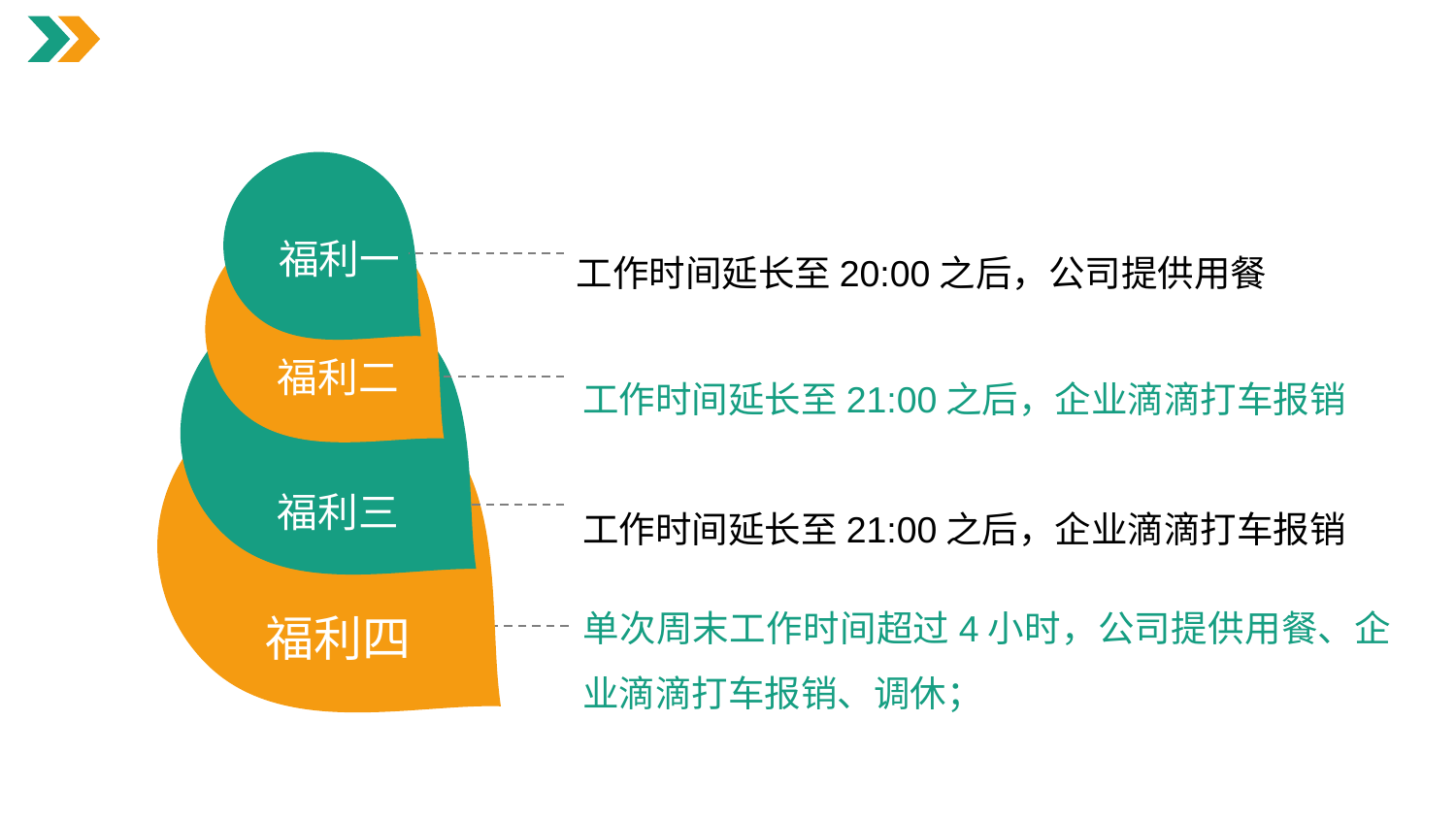

工作时间延长至20:00之后，公司提供用餐
福利一

福利二
工作时间延长至21:00之后，企业滴滴打车报销

工作时间延长至21:00之后，企业滴滴打车报销
福利三

福利四

单次周末工作时间超过4小时，公司提供用餐、企业滴滴打车报销、调休；